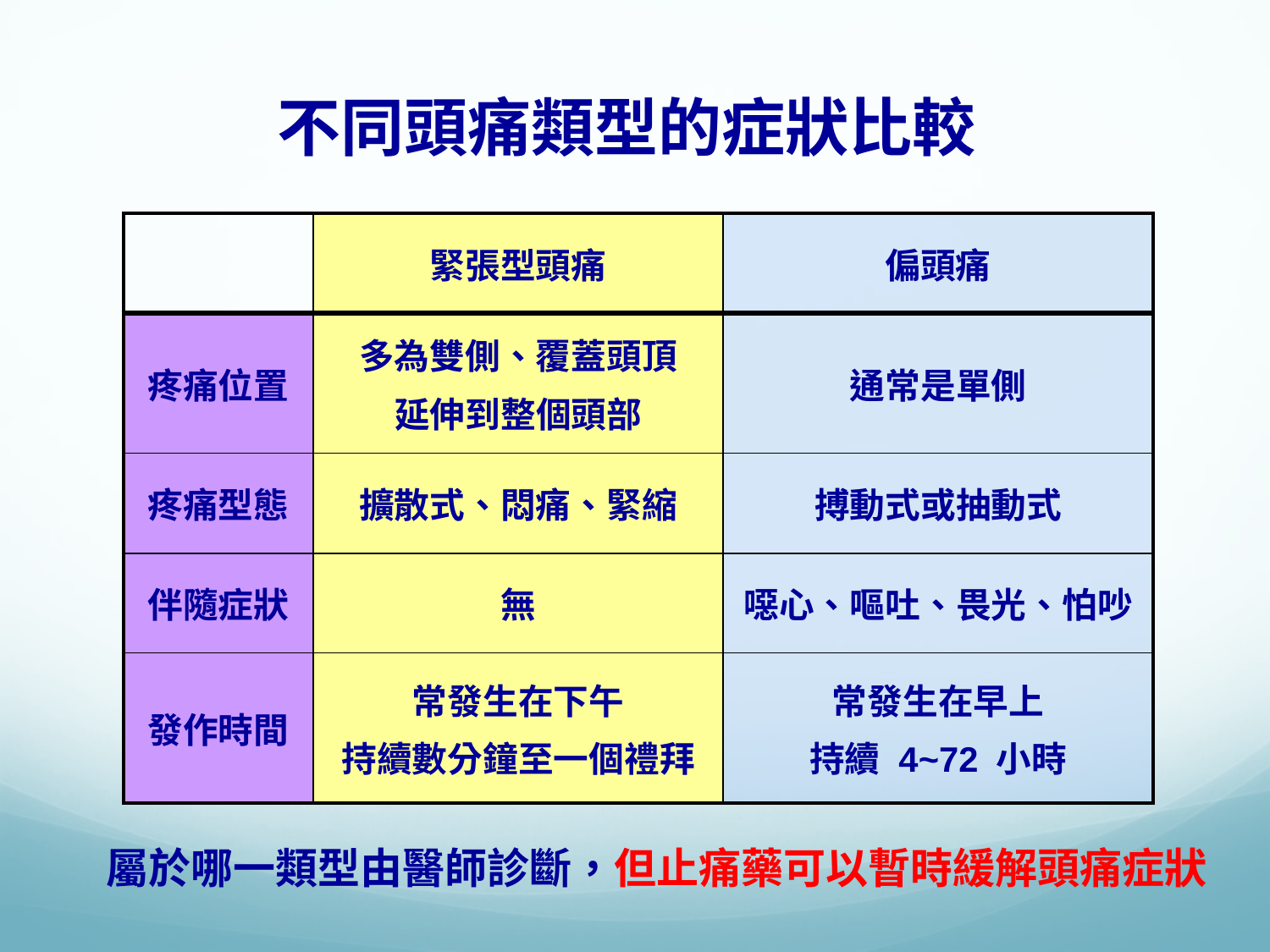

# 不同頭痛類型的症狀比較
|  | 緊張型頭痛 | 偏頭痛 |
| --- | --- | --- |
| 疼痛位置 | 多為雙側、覆蓋頭頂 延伸到整個頭部 | 通常是單側 |
| 疼痛型態 | 擴散式、悶痛、緊縮 | 搏動式或抽動式 |
| 伴隨症狀 | 無 | 噁心、嘔吐、畏光、怕吵 |
| 發作時間 | 常發生在下午 持續數分鐘至一個禮拜 | 常發生在早上 持續 4~72 小時 |
   屬於哪一類型由醫師診斷，但止痛藥可以暫時緩解頭痛症狀